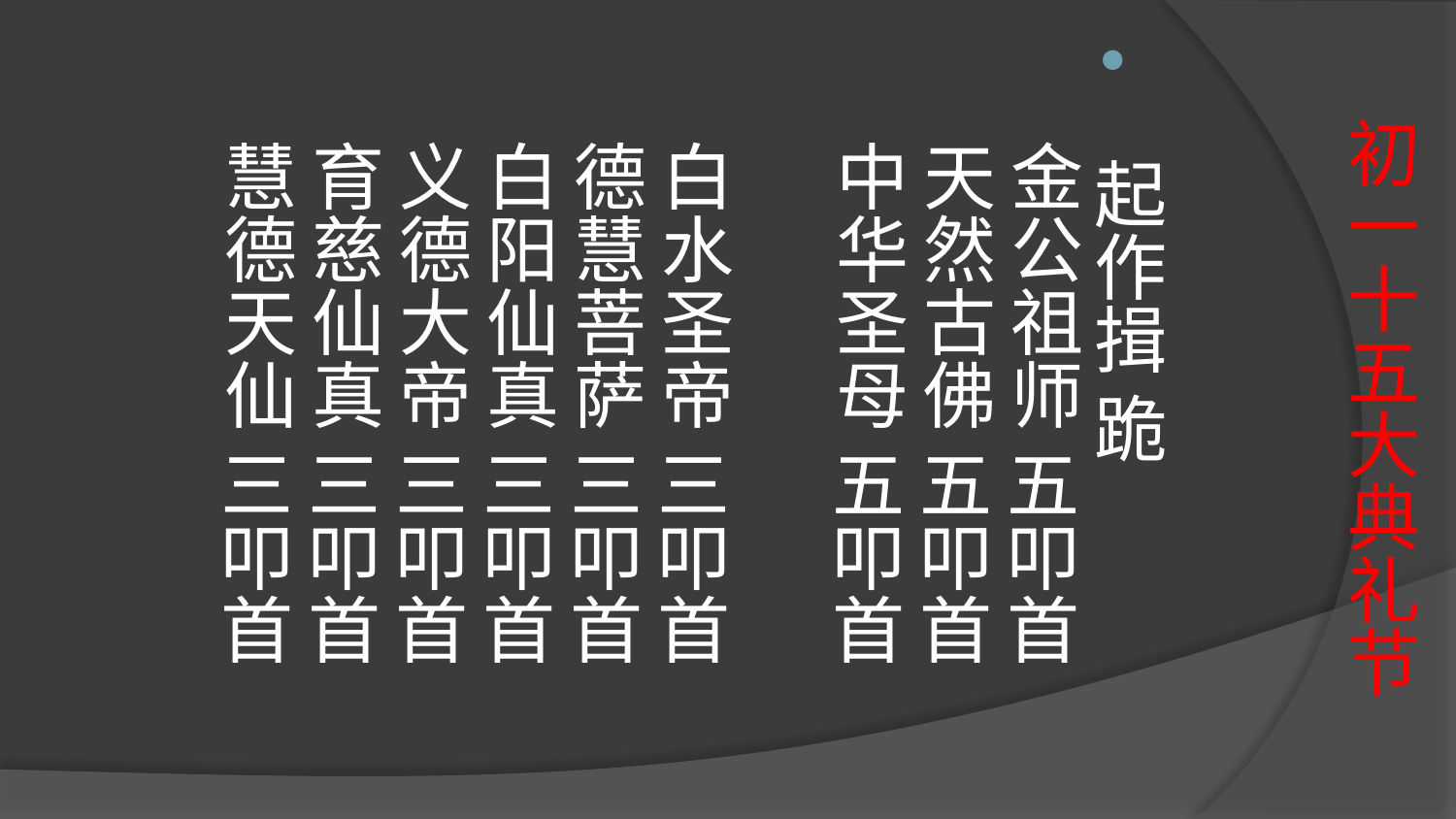

# 初一十五大典礼节
  起作揖 跪
  金公祖师 五叩首
  天然古佛 五叩首
  中华圣母 五叩首
         
  白水圣帝 三叩首
  德慧菩萨 三叩首
  白阳仙真 三叩首
  义德大帝 三叩首
  育慈仙真 三叩首
  慧德天仙 三叩首